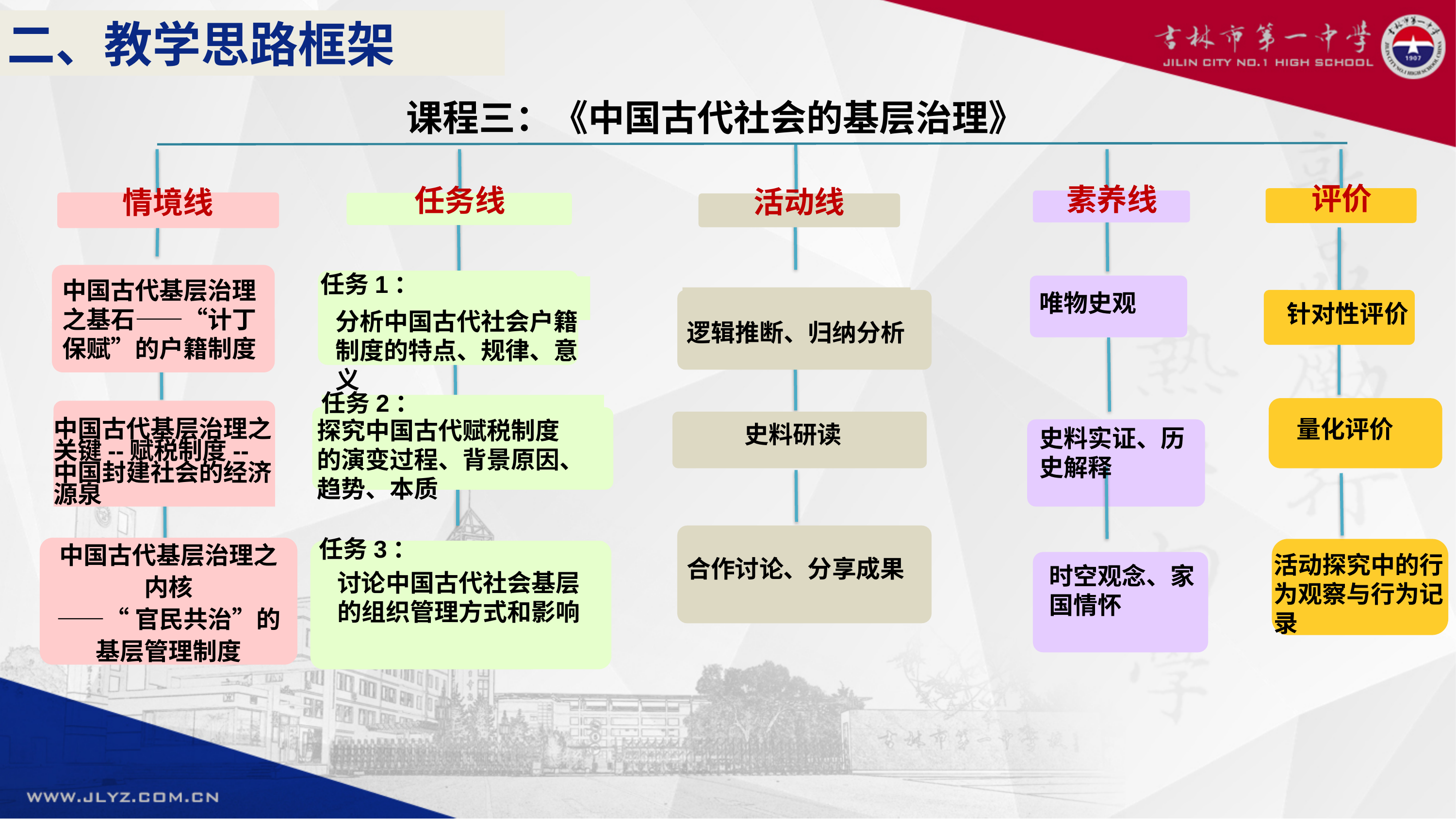

二、教学思路框架
课程三：《中国古代社会的基层治理》

评价

素养线

情境线

任务线

活动线
中国古代基层治理之基石——“计丁保赋”的户籍制度

任务1：

唯物史观

 针对性评价
分析中国古代社会户籍制度的特点、规律、意义
逻辑推断、归纳分析
任务2：

中国古代基层治理之
关键--赋税制度--中国封建社会的经济源泉

量化评价

探究中国古代赋税制度的演变过程、背景原因、趋势、本质
史料研读

史料实证、历史解释

中国古代基层治理之内核
——“官民共治”的基层管理制度

任务3：

活动探究中的行为观察与行为记录
合作讨论、分享成果

时空观念、家国情怀
讨论中国古代社会基层的组织管理方式和影响